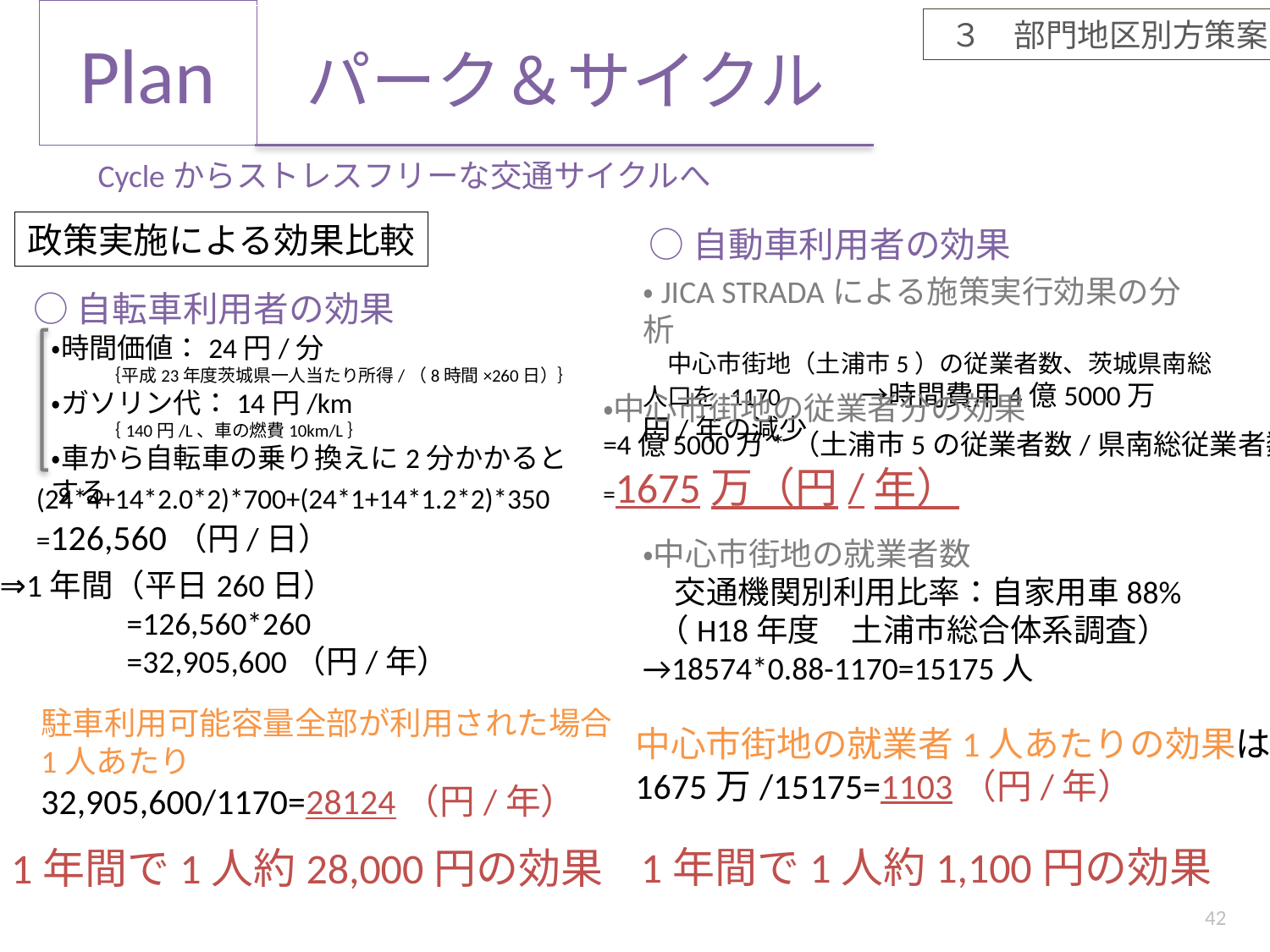

# Plan
パーク＆サイクル
Cycleからストレスフリーな交通サイクルへ
政策実施による効果比較
○自動車利用者の効果
・JICA STRADAによる施策実行効果の分析
　中心市街地（土浦市5）の従業者数、茨城県南総人口を-1170　　　→時間費用4億5000万円/年の減少
○自転車利用者の効果
・時間価値：24円/分
　　　｛平成23年度茨城県一人当たり所得/（8時間×260日）｝
・ガソリン代：14円/km
　　　｛140円/L、車の燃費10km/L｝
・車から自転車の乗り換えに2分かかるとする

・中心市街地の従業者分の効果
=4億5000万*（土浦市5の従業者数/県南総従業者数）
=1675万（円/年）
(24*4+14*2.0*2)*700+(24*1+14*1.2*2)*350
=126,560（円/日）
・中心市街地の就業者数
　交通機関別利用比率：自家用車88%
 （H18年度　土浦市総合体系調査）
→18574*0.88-1170=15175人
⇒1年間（平日260日）
	=126,560*260
	=32,905,600（円/年）
駐車利用可能容量全部が利用された場合
1人あたり
32,905,600/1170=28124（円/年）
中心市街地の就業者1人あたりの効果は
1675万/15175=1103（円/年）
1年間で1人約1,100円の効果
1年間で1人約28,000円の効果
42